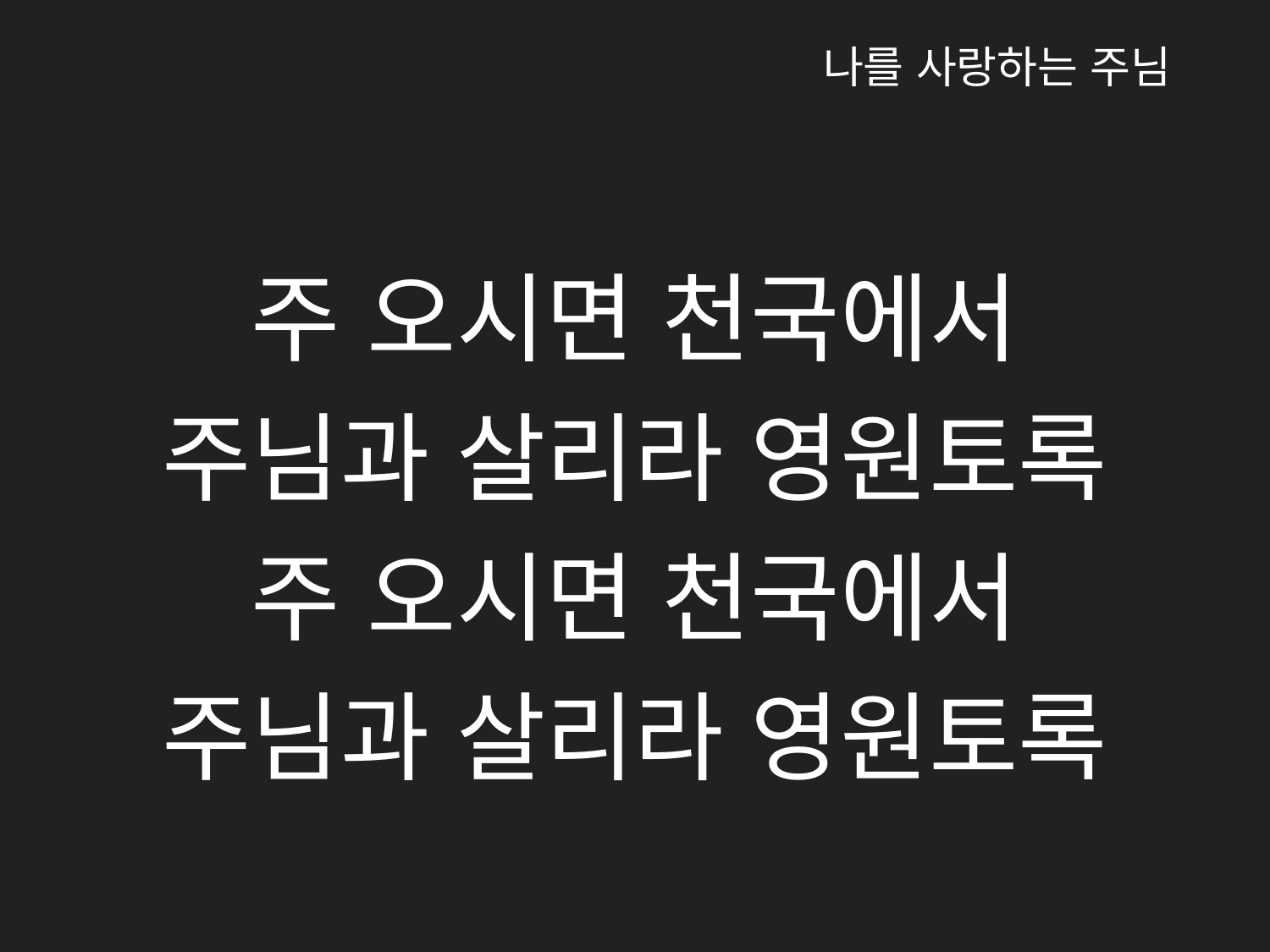

나를 사랑하는 주님
주 오시면 천국에서
주님과 살리라 영원토록
주 오시면 천국에서
주님과 살리라 영원토록